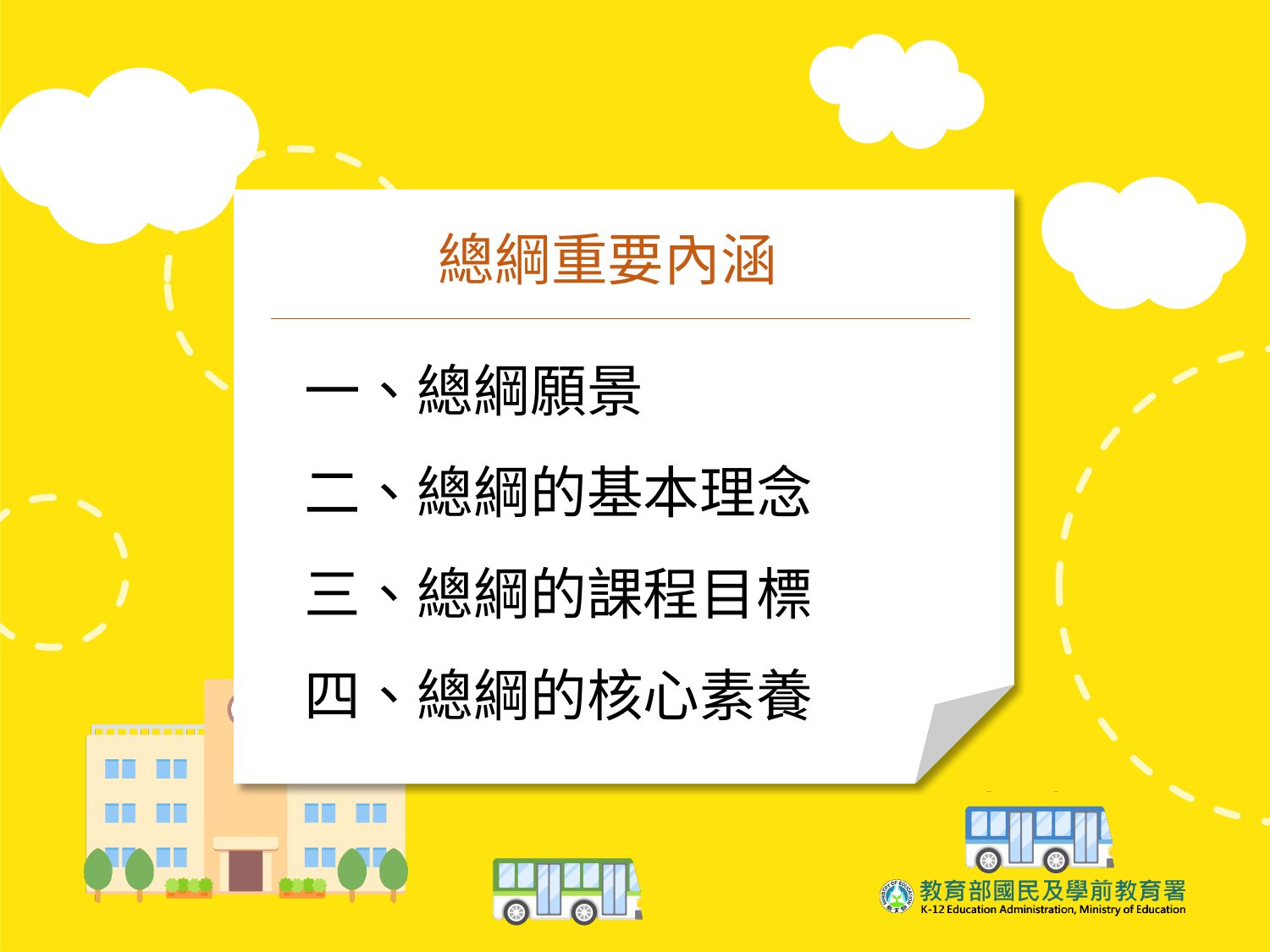

總綱重要內涵
一、總綱願景
二、總綱的基本理念
三、總綱的課程目標
四、總綱的核心素養